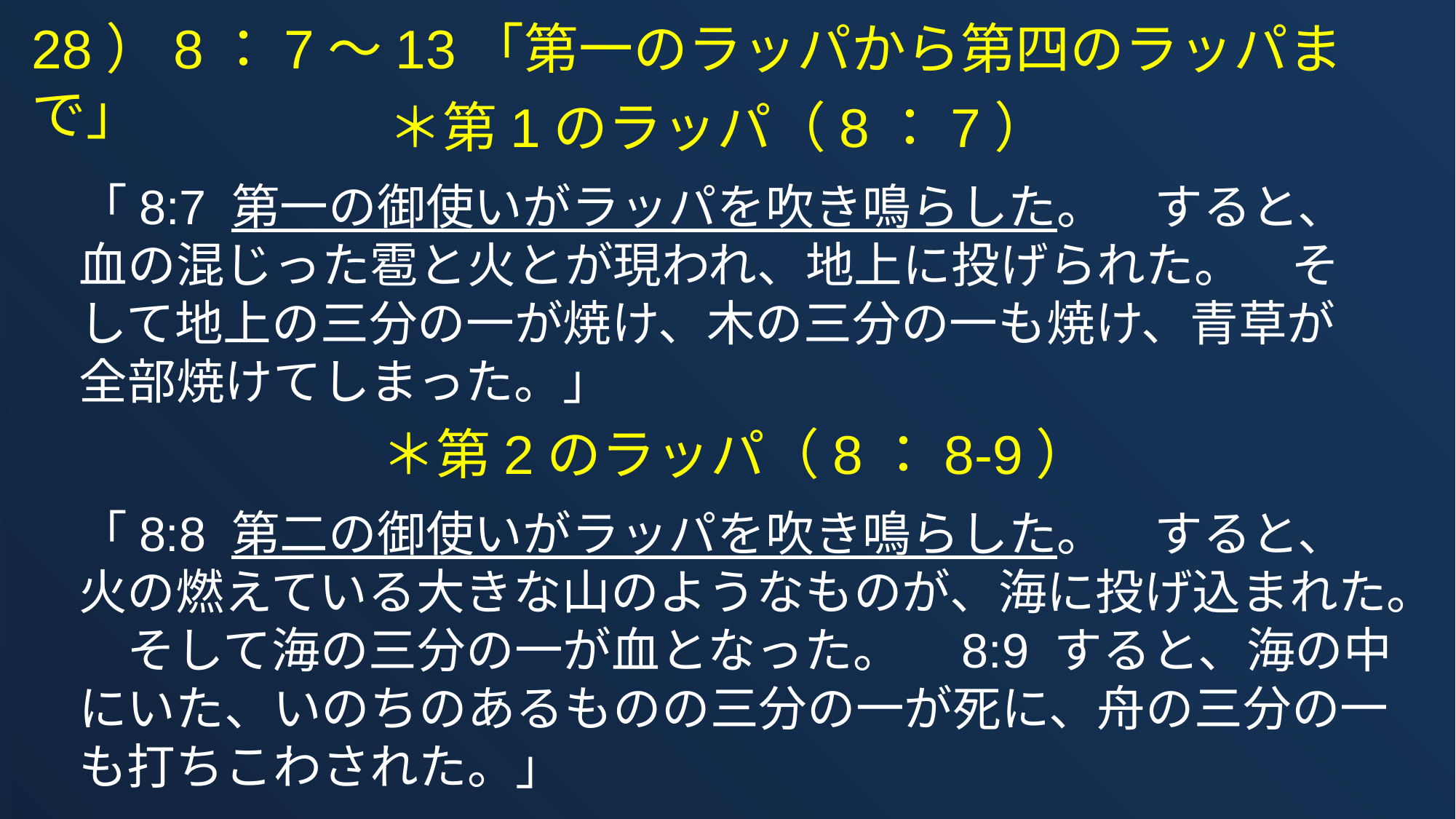

28）8：7～13「第一のラッパから第四のラッパまで」
＊第1のラッパ（8：7）

「8:7 第一の御使いがラッパを吹き鳴らした。　すると、血の混じった雹と火とが現われ、地上に投げられた。　そして地上の三分の一が焼け、木の三分の一も焼け、青草が全部焼けてしまった。」
＊第2のラッパ（8：8-9）

「8:8 第二の御使いがラッパを吹き鳴らした。　すると、火の燃えている大きな山のようなものが、海に投げ込まれた。　そして海の三分の一が血となった。　8:9 すると、海の中にいた、いのちのあるものの三分の一が死に、舟の三分の一も打ちこわされた。」